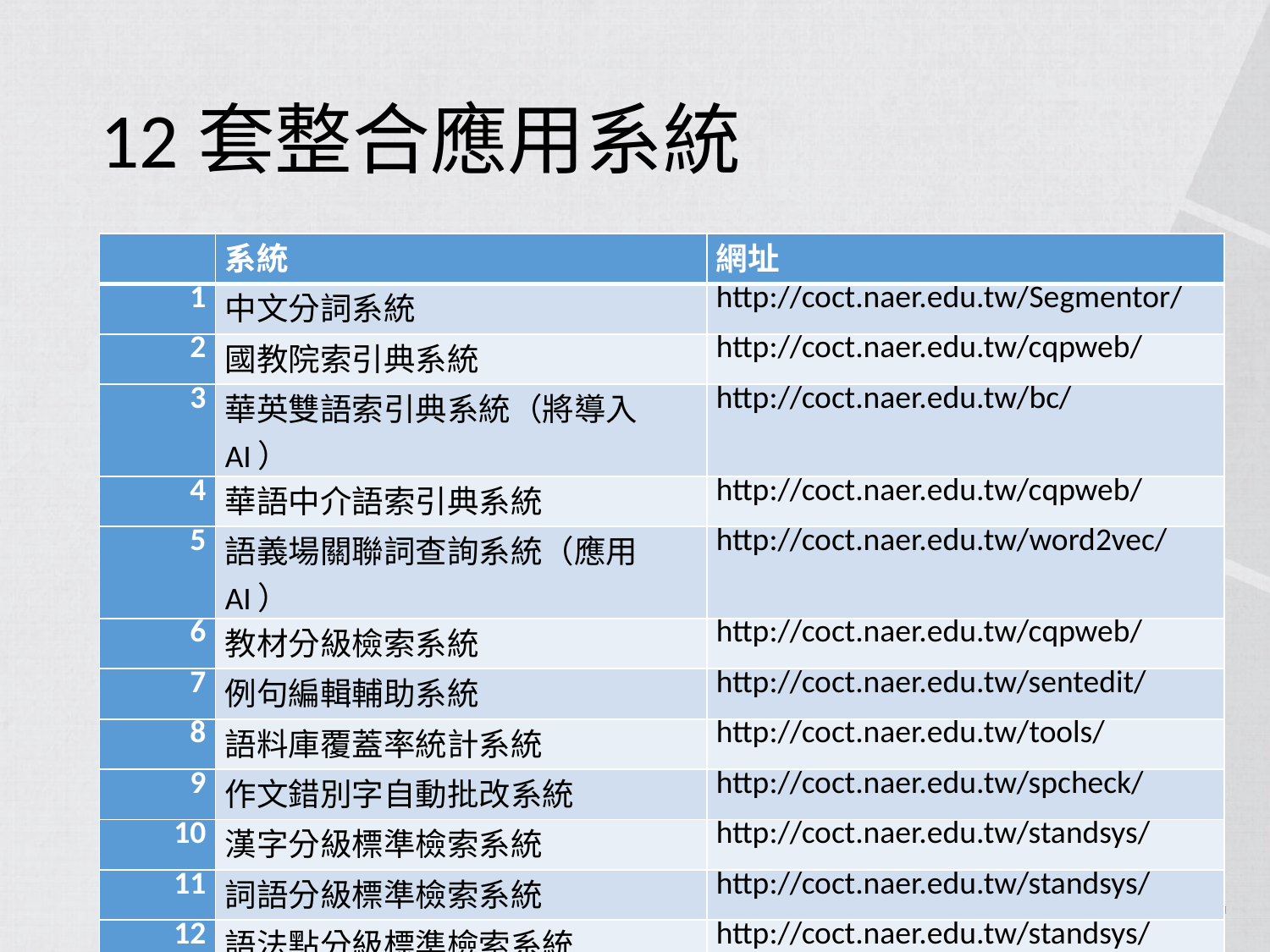

# 12套整合應用系統
|  | 系統 | 網址 |
| --- | --- | --- |
| 1 | 中文分詞系統 | http://coct.naer.edu.tw/Segmentor/ |
| 2 | 國教院索引典系統 | http://coct.naer.edu.tw/cqpweb/ |
| 3 | 華英雙語索引典系統（將導入AI） | http://coct.naer.edu.tw/bc/ |
| 4 | 華語中介語索引典系統 | http://coct.naer.edu.tw/cqpweb/ |
| 5 | 語義場關聯詞查詢系統（應用AI） | http://coct.naer.edu.tw/word2vec/ |
| 6 | 教材分級檢索系統 | http://coct.naer.edu.tw/cqpweb/ |
| 7 | 例句編輯輔助系統 | http://coct.naer.edu.tw/sentedit/ |
| 8 | 語料庫覆蓋率統計系統 | http://coct.naer.edu.tw/tools/ |
| 9 | 作文錯別字自動批改系統 | http://coct.naer.edu.tw/spcheck/ |
| 10 | 漢字分級標準檢索系統 | http://coct.naer.edu.tw/standsys/ |
| 11 | 詞語分級標準檢索系統 | http://coct.naer.edu.tw/standsys/ |
| 12 | 語法點分級標準檢索系統 | http://coct.naer.edu.tw/standsys/ |